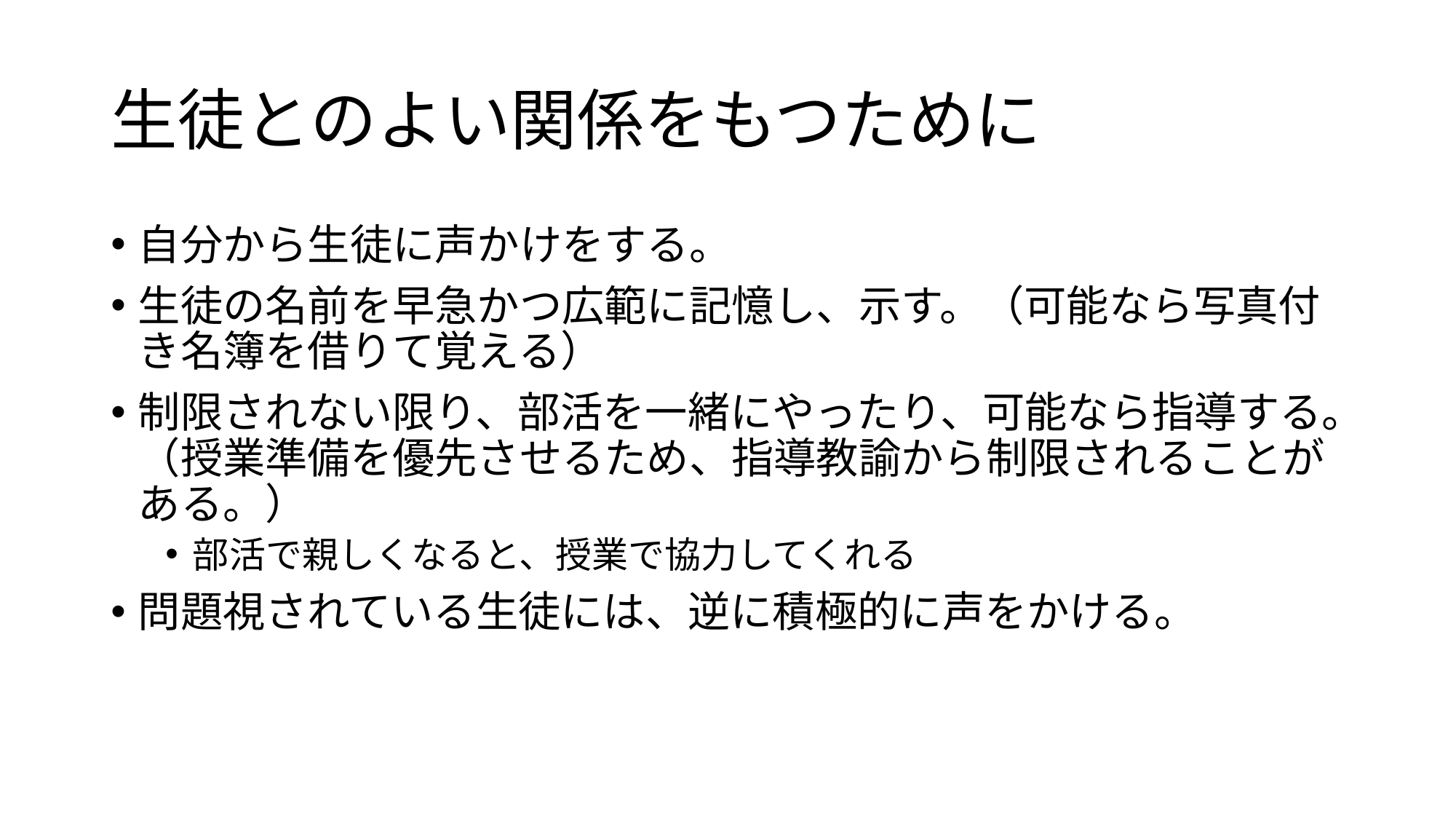

# 生徒とのよい関係をもつために
自分から生徒に声かけをする。
生徒の名前を早急かつ広範に記憶し、示す。（可能なら写真付き名簿を借りて覚える）
制限されない限り、部活を一緒にやったり、可能なら指導する。（授業準備を優先させるため、指導教諭から制限されることがある。）
部活で親しくなると、授業で協力してくれる
問題視されている生徒には、逆に積極的に声をかける。